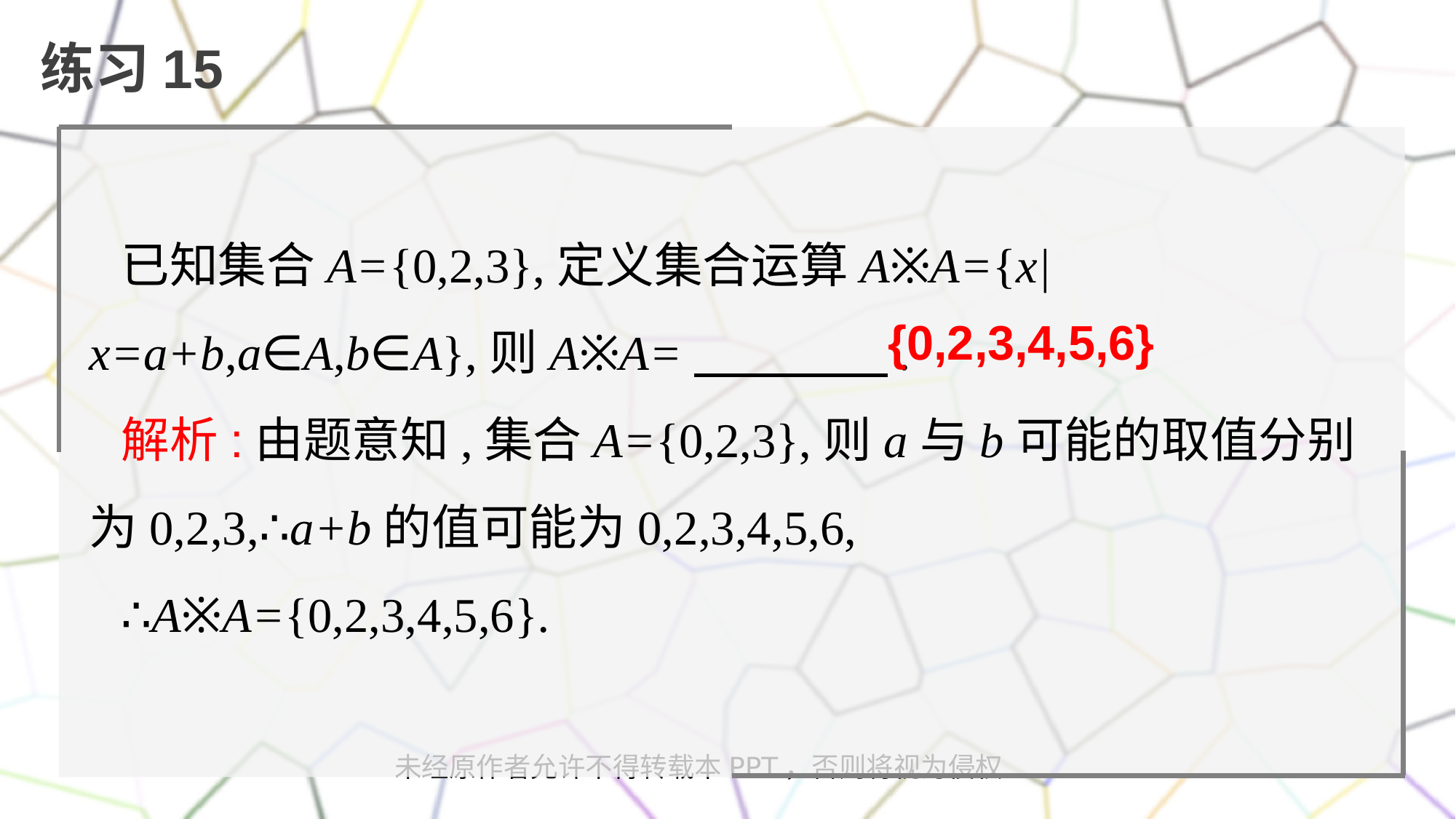

练习15

已知集合A={0,2,3},定义集合运算A※A={x|x=a+b,a∈A,b∈A},则A※A=　　　　.
解析:由题意知,集合A={0,2,3},则a与b可能的取值分别为0,2,3,∴a+b的值可能为0,2,3,4,5,6,
∴A※A={0,2,3,4,5,6}.
{0,2,3,4,5,6}